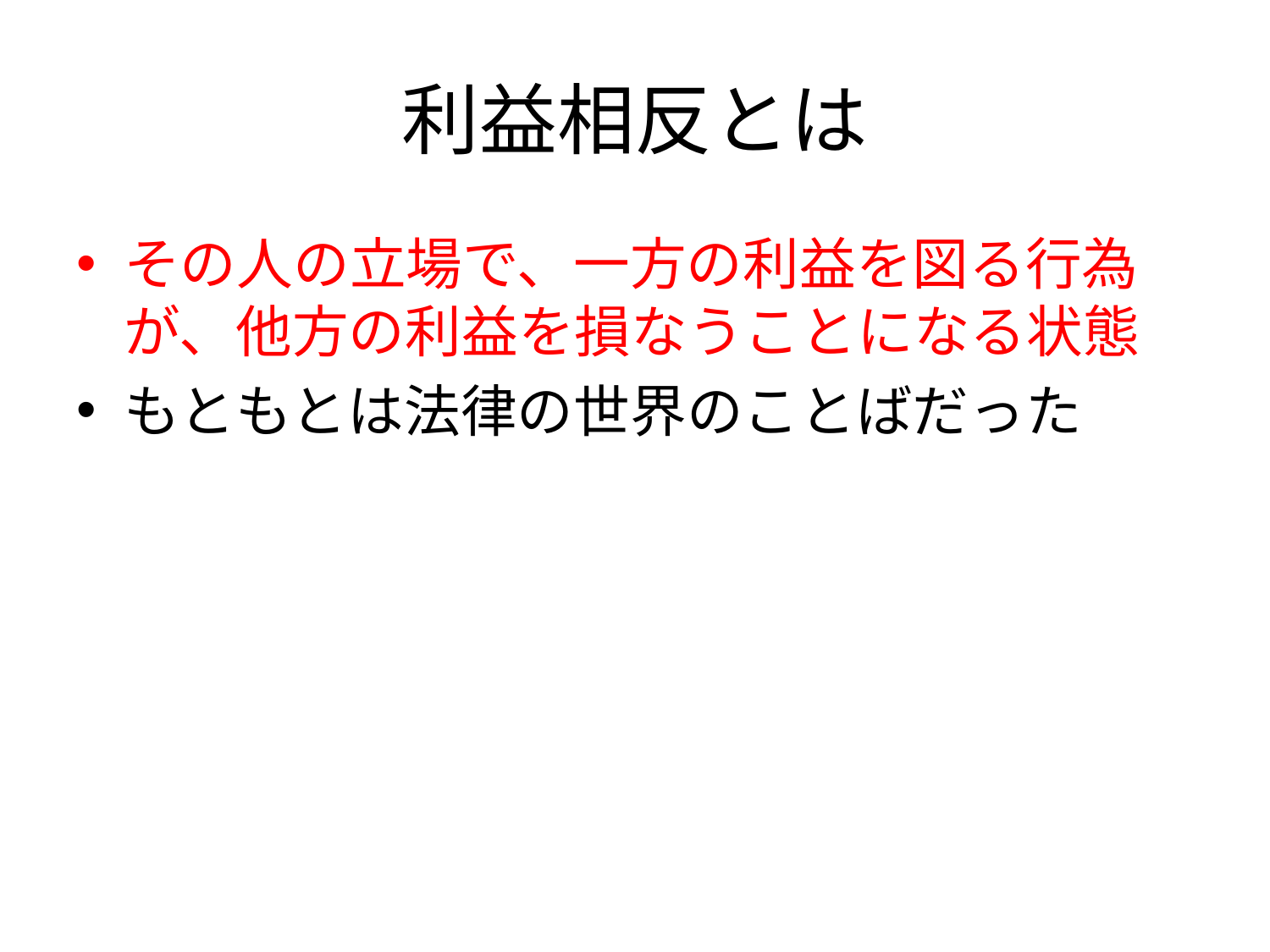

# 利益相反とは
その人の立場で、一方の利益を図る行為が、他方の利益を損なうことになる状態
もともとは法律の世界のことばだった